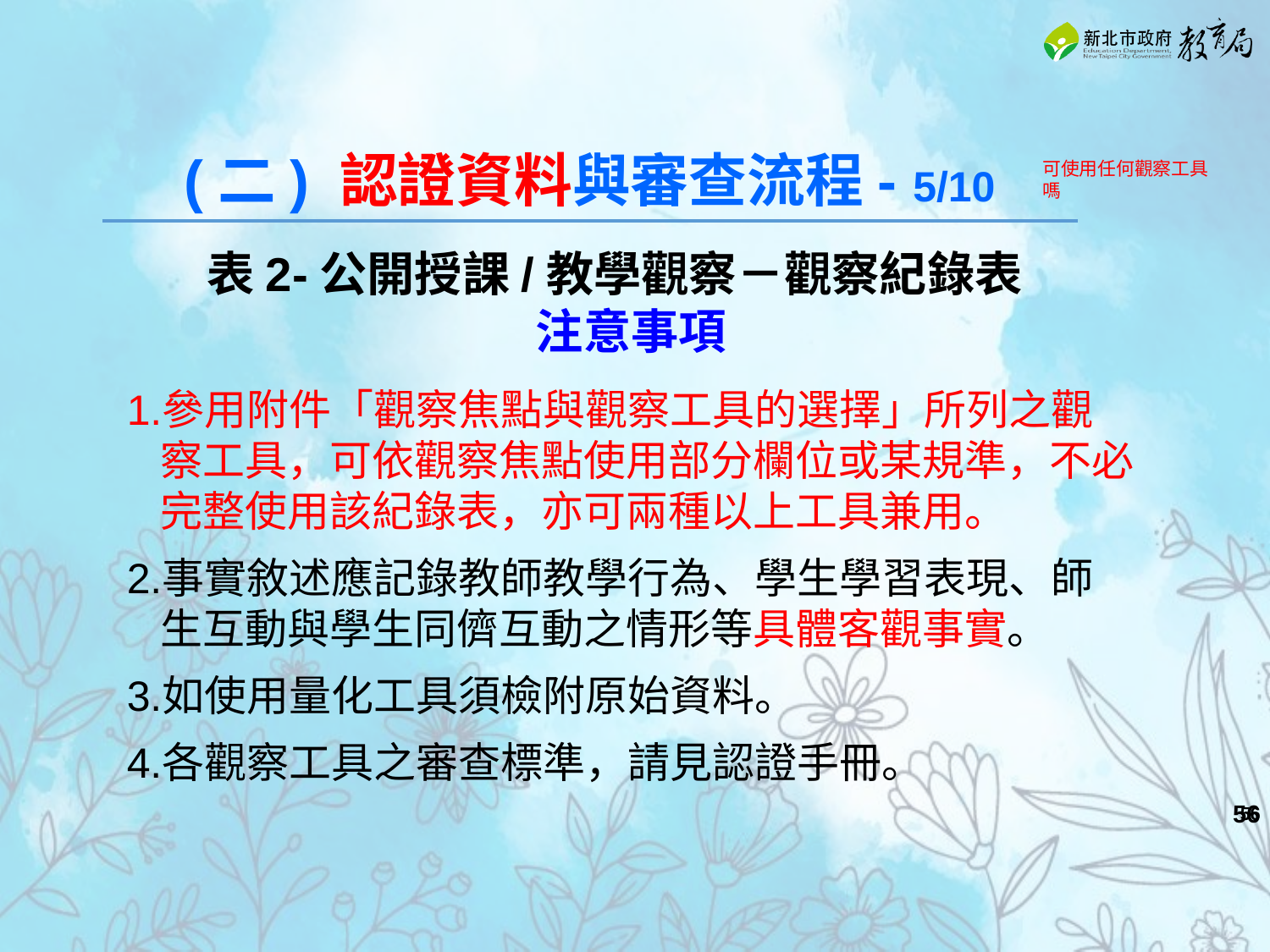

(二) 認證資料與審查流程- 5/10
可使用任何觀察工具嗎
表2-公開授課/教學觀察－觀察紀錄表
 注意事項
參用附件「觀察焦點與觀察工具的選擇」所列之觀察工具，可依觀察焦點使用部分欄位或某規準，不必完整使用該紀錄表，亦可兩種以上工具兼用。
事實敘述應記錄教師教學行為、學生學習表現、師生互動與學生同儕互動之情形等具體客觀事實。
如使用量化工具須檢附原始資料。
各觀察工具之審查標準，請見認證手冊。
56
56